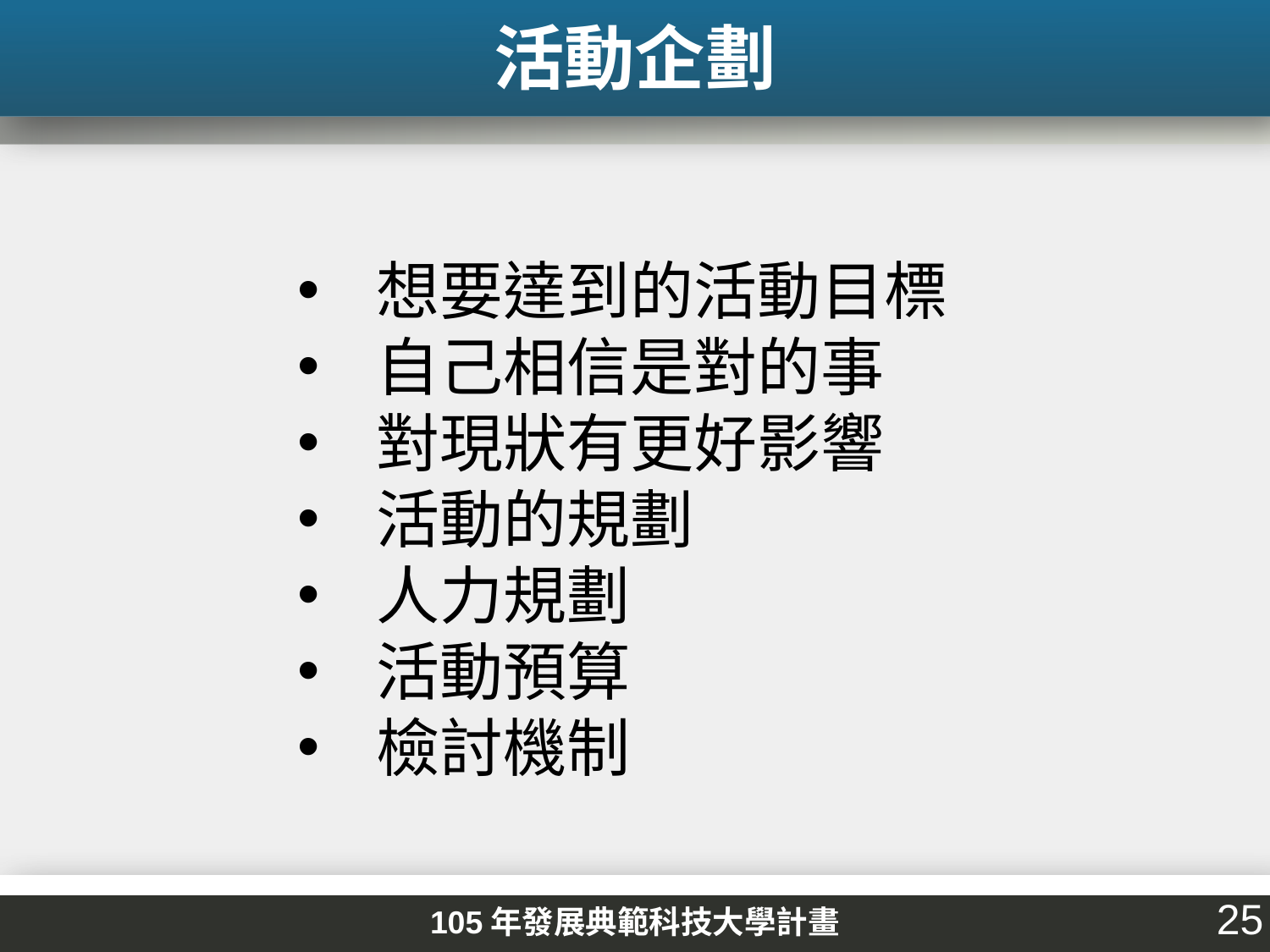

活動企劃
想要達到的活動目標
自己相信是對的事
對現狀有更好影響
活動的規劃
人力規劃
活動預算
檢討機制